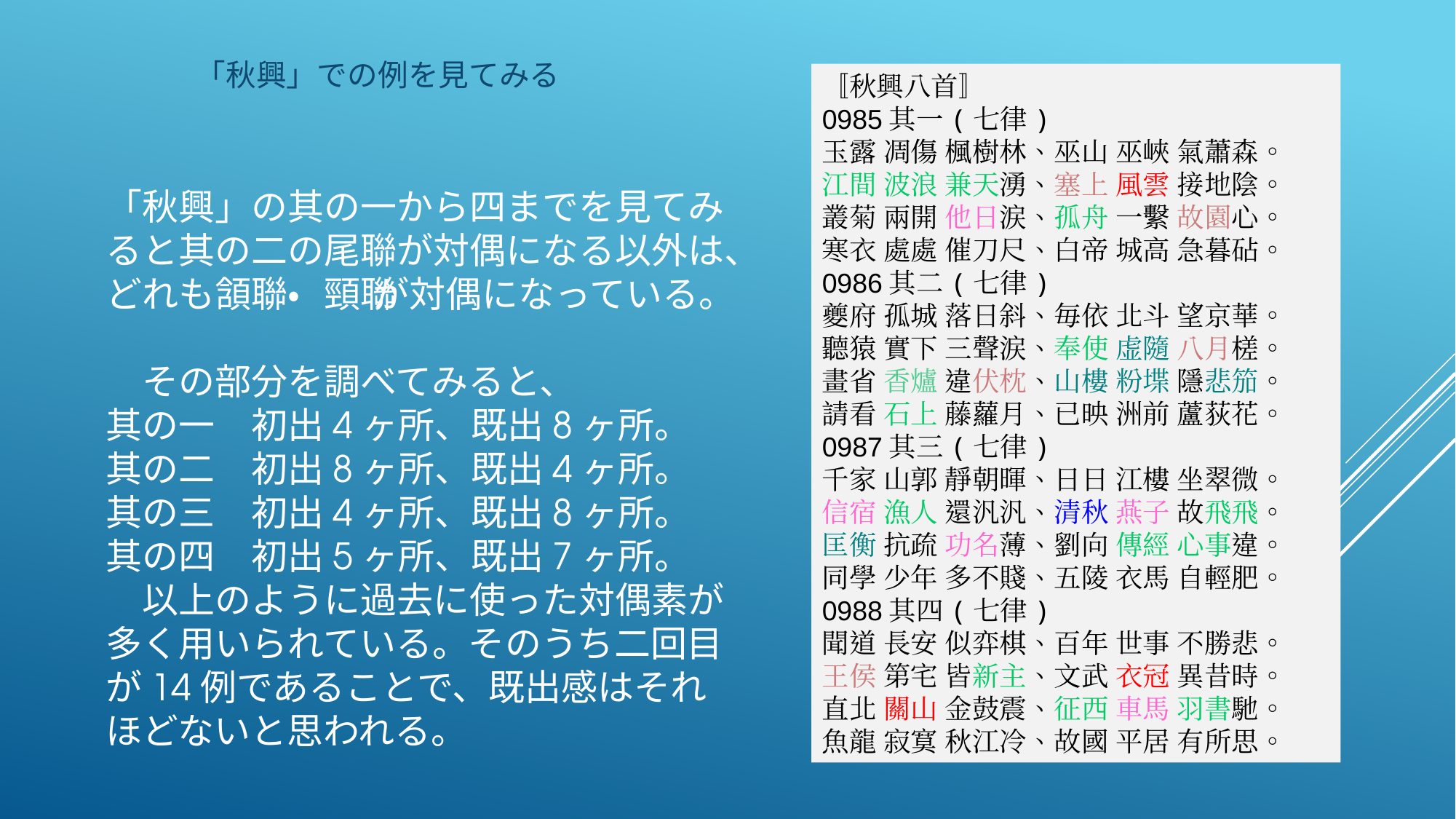

「秋興」での例を見てみる
〚秋興八首〛
0985其一(七律)
玉露 凋傷 楓樹林、巫山 巫峽 氣蕭森。
江間 波浪 兼天湧、塞上 風雲 接地陰。
叢菊 兩開 他日涙、孤舟 一繫 故園心。
寒衣 處處 催刀尺、白帝 城高 急暮砧。
0986其二(七律)
夔府 孤城 落日斜、毎依 北斗 望京華。
聽猿 實下 三聲涙、奉使 虚隨 八月槎。
畫省 香爐 違伏枕、山樓 粉堞 隱悲笳。
請看 石上 藤蘿月、已映 洲前 蘆荻花。
0987其三(七律)
千家 山郭 靜朝暉、日日 江樓 坐翠微。
信宿 漁人 還汎汎、清秋 燕子 故飛飛。
匡衡 抗疏 功名薄、劉向 傳經 心事違。
同學 少年 多不賤、五陵 衣馬 自輕肥。
0988其四(七律)
聞道 長安 似弈棋、百年 世事 不勝悲。
王侯 第宅 皆新主、文武 衣冠 異昔時。
直北 關山 金鼓震、征西 車馬 羽書馳。
魚龍 寂寞 秋江冷、故國 平居 有所思。
# 「秋興」の其の一から四までを見てみると其の二の尾聯が対偶になる以外は、どれも頷聯・頸聯が対偶になっている。 　その部分を調べてみると、 其の一　初出4ヶ所、既出8ヶ所。 其の二　初出8ヶ所、既出4ヶ所。 其の三　初出4ヶ所、既出8ヶ所。 其の四　初出5ヶ所、既出7ヶ所。 　以上のように過去に使った対偶素が多く用いられている。そのうち二回目が14例であることで、既出感はそれほどないと思われる。